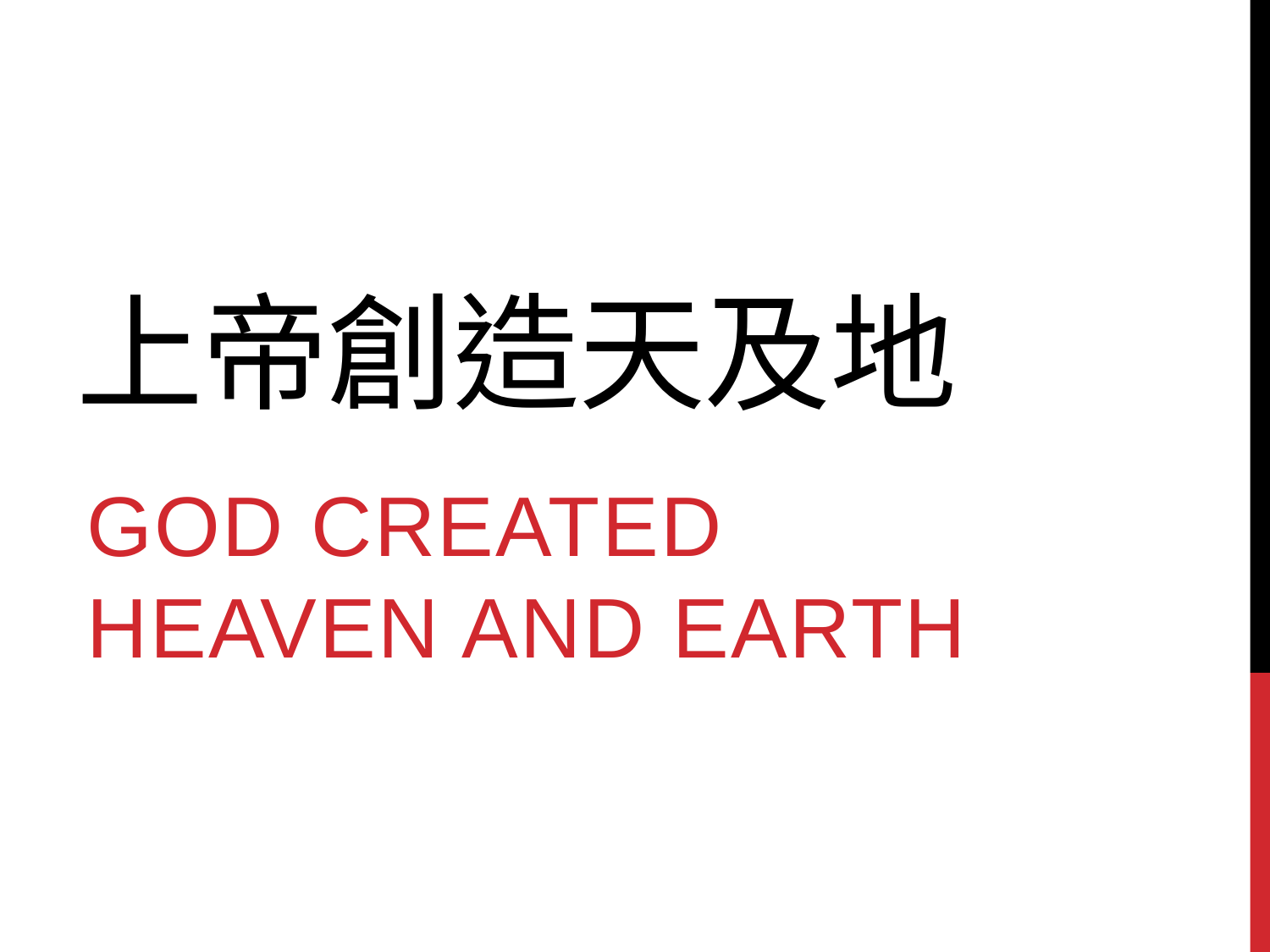

# 上帝創造天及地
God Created Heaven and Earth